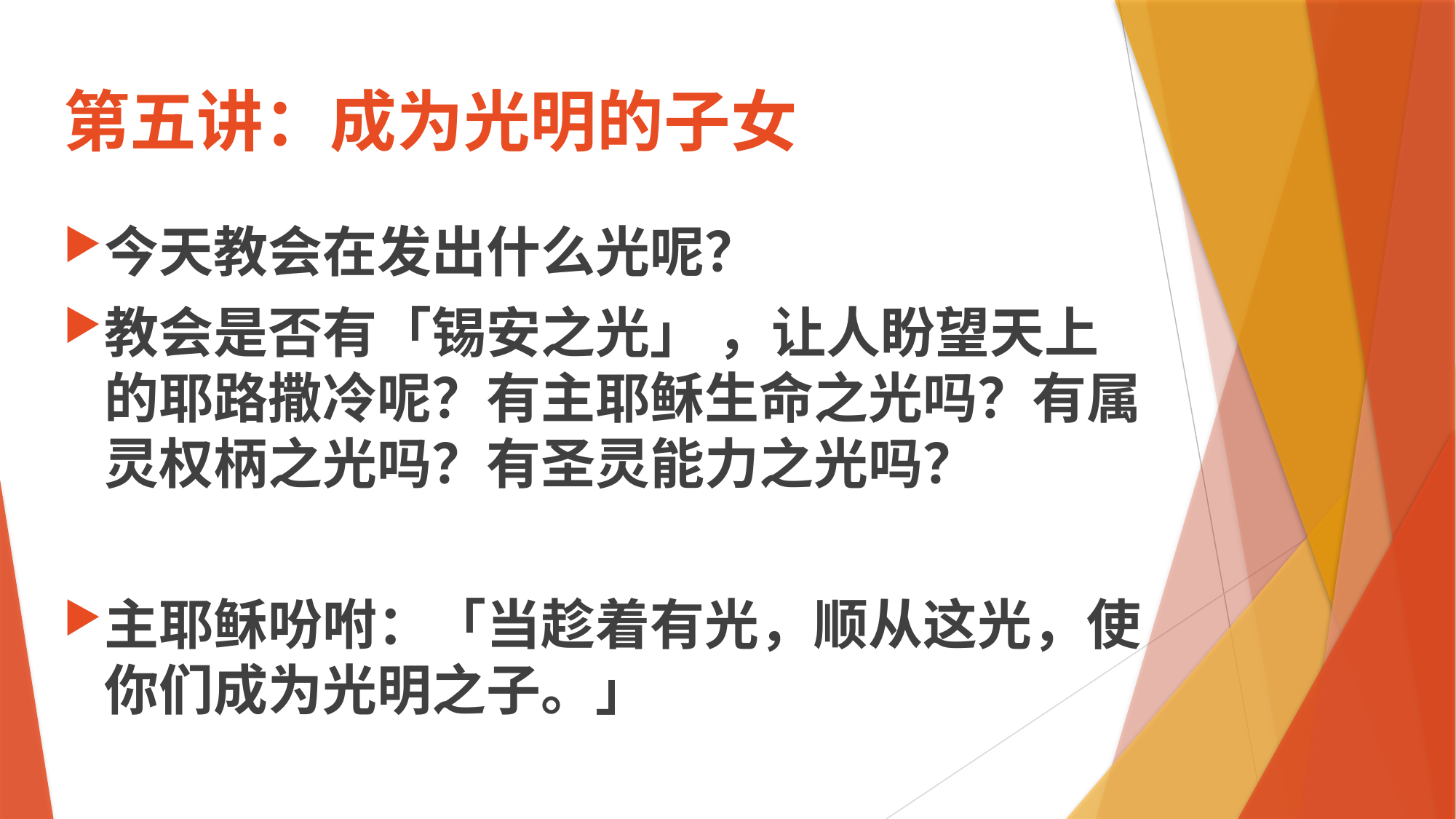

# 第五讲：成为光明的子女
今天教会在发出什么光呢？
教会是否有「锡安之光」 ，让人盼望天上的耶路撒冷呢？有主耶稣生命之光吗？有属灵权柄之光吗？有圣灵能力之光吗？

主耶稣吩咐：「当趁着有光，顺从这光，使你们成为光明之子。」